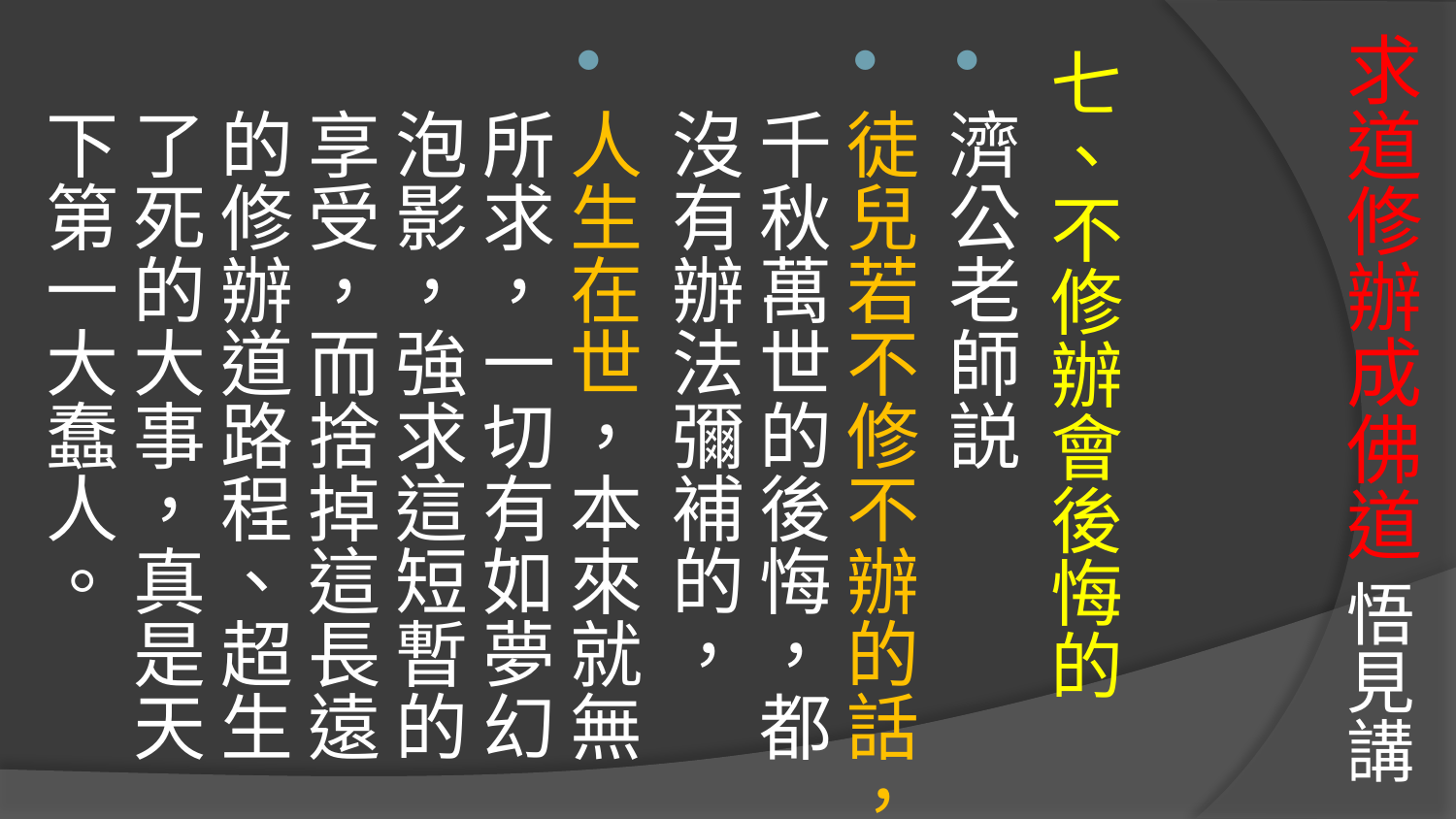

# 求道修辦成佛道 悟見講
七、不修辦會後悔的
濟公老師説
徒兒若不修不辦的話，千秋萬世的後悔，都沒有辦法彌補的，
人生在世，本來就無所求，一切有如夢幻泡影，強求這短暫的享受，而捨掉這長遠的修辦道路程、超生了死的大事，真是天下第一大蠢人。